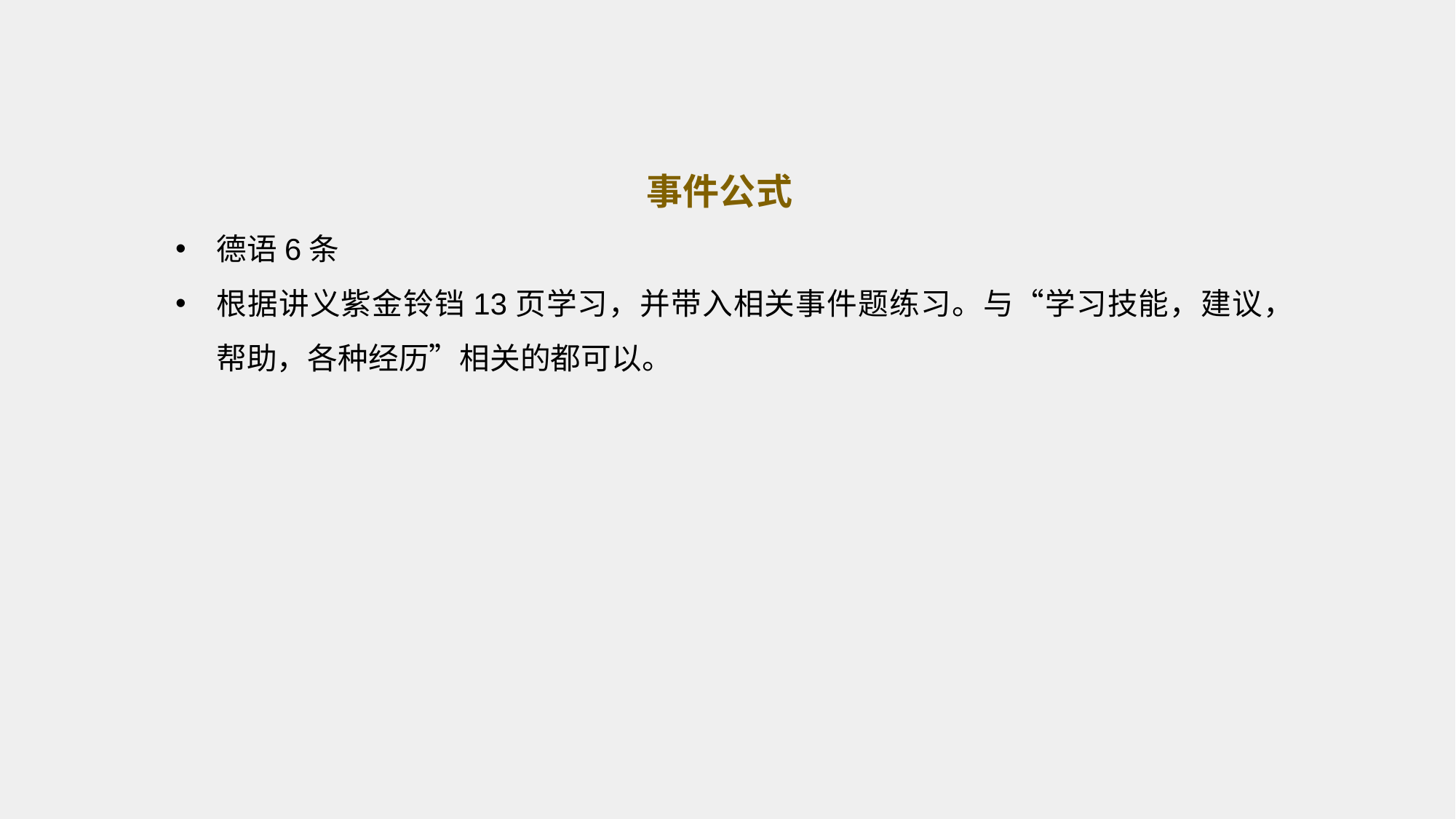

事件公式
德语6条
根据讲义紫金铃铛13页学习，并带入相关事件题练习。与“学习技能，建议，帮助，各种经历”相关的都可以。